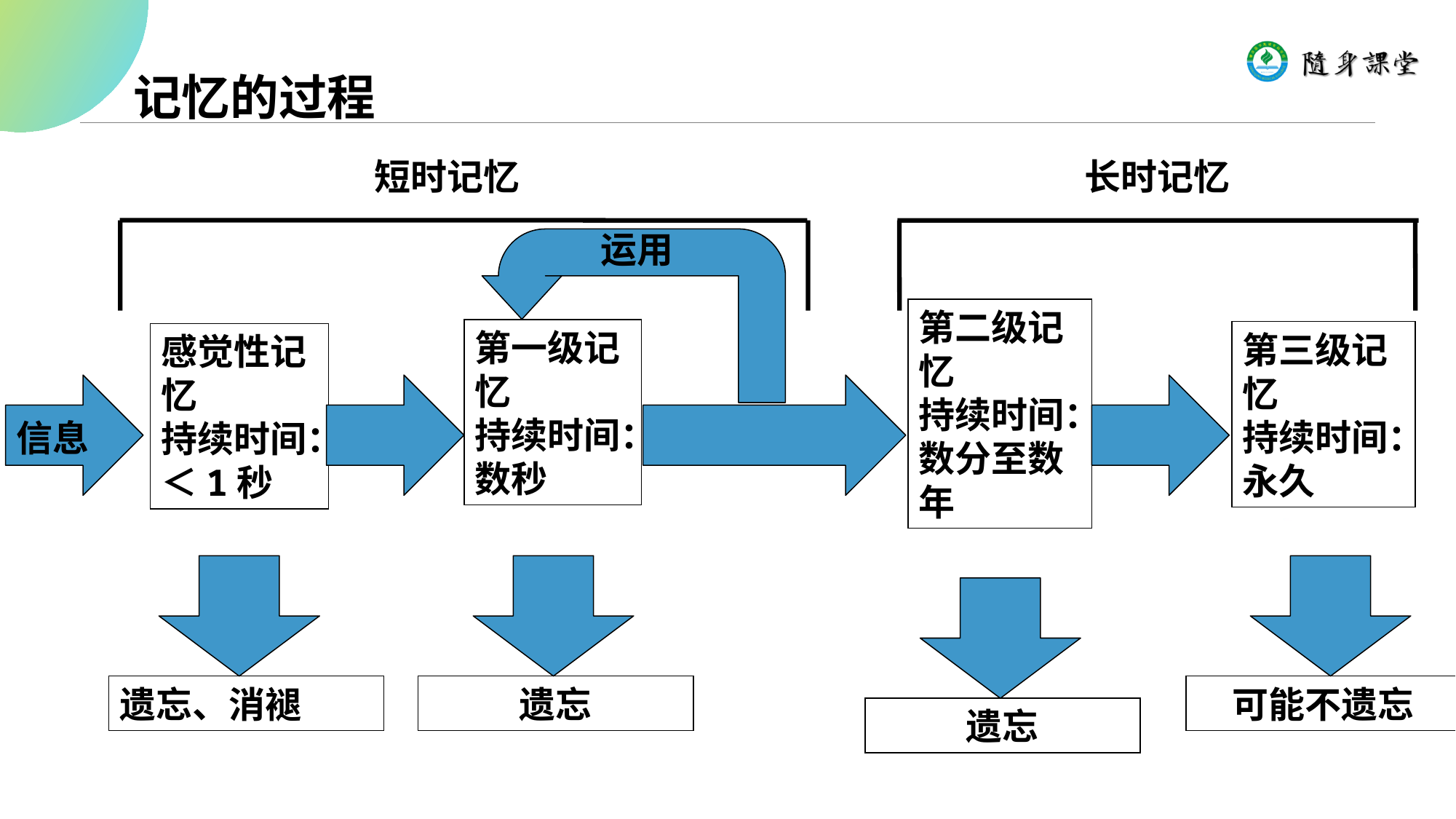

记忆的过程
短时记忆
长时记忆

运用

第二级记忆
持续时间：
数分至数年
第一级记忆
持续时间：
数秒
第三级记忆
持续时间：
永久
感觉性记忆
持续时间：＜1秒

信息

遗忘、消褪
遗忘
可能不遗忘
遗忘